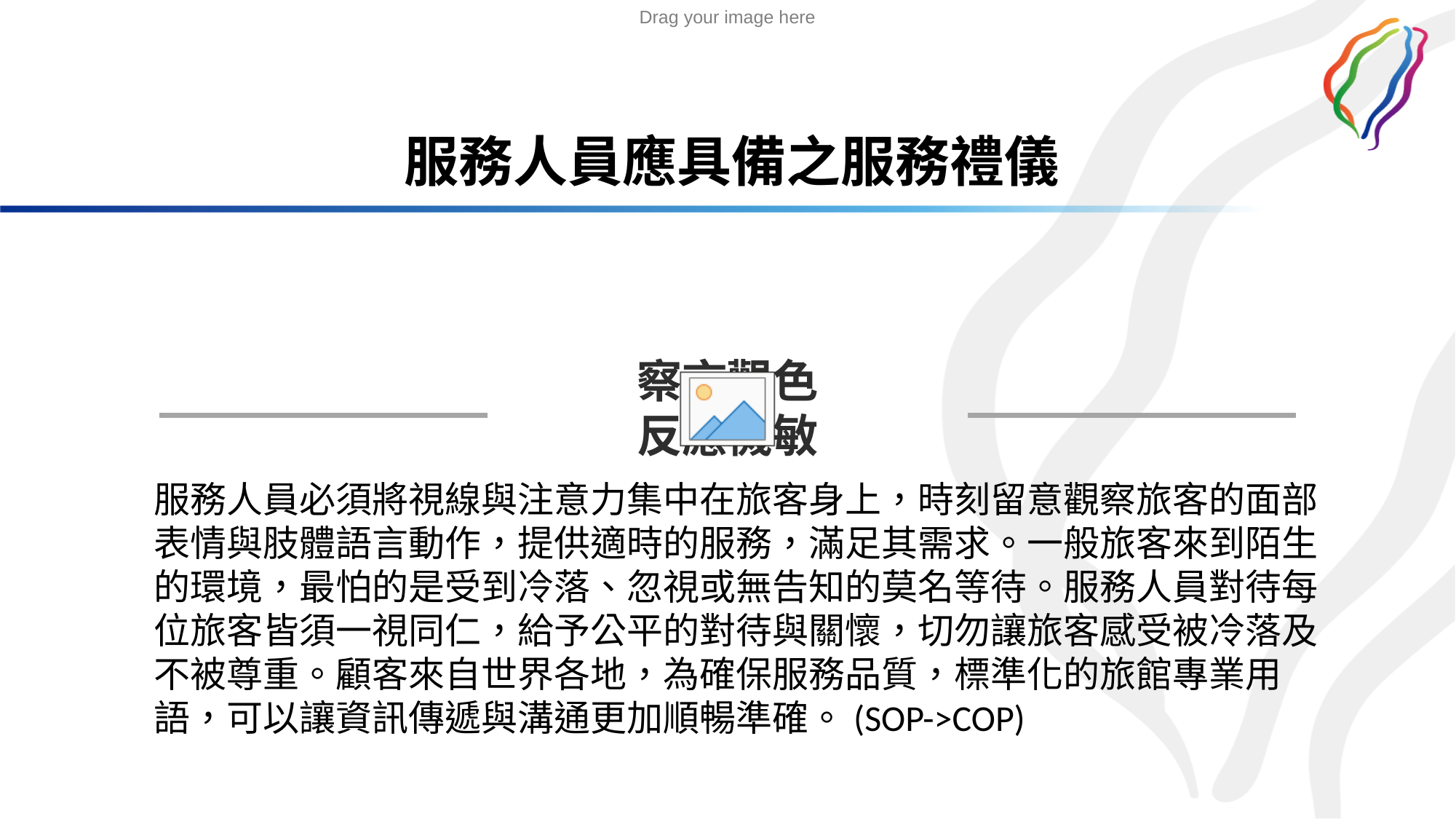

服務人員應具備之服務禮儀

察言觀色
反應機敏

服務人員必須將視線與注意力集中在旅客身上，時刻留意觀察旅客的面部表情與肢體語言動作，提供適時的服務，滿足其需求。一般旅客來到陌生的環境，最怕的是受到冷落、忽視或無告知的莫名等待。服務人員對待每位旅客皆須一視同仁，給予公平的對待與關懷，切勿讓旅客感受被冷落及不被尊重。顧客來自世界各地，為確保服務品質，標準化的旅館專業用語，可以讓資訊傳遞與溝通更加順暢準確。(SOP->COP)